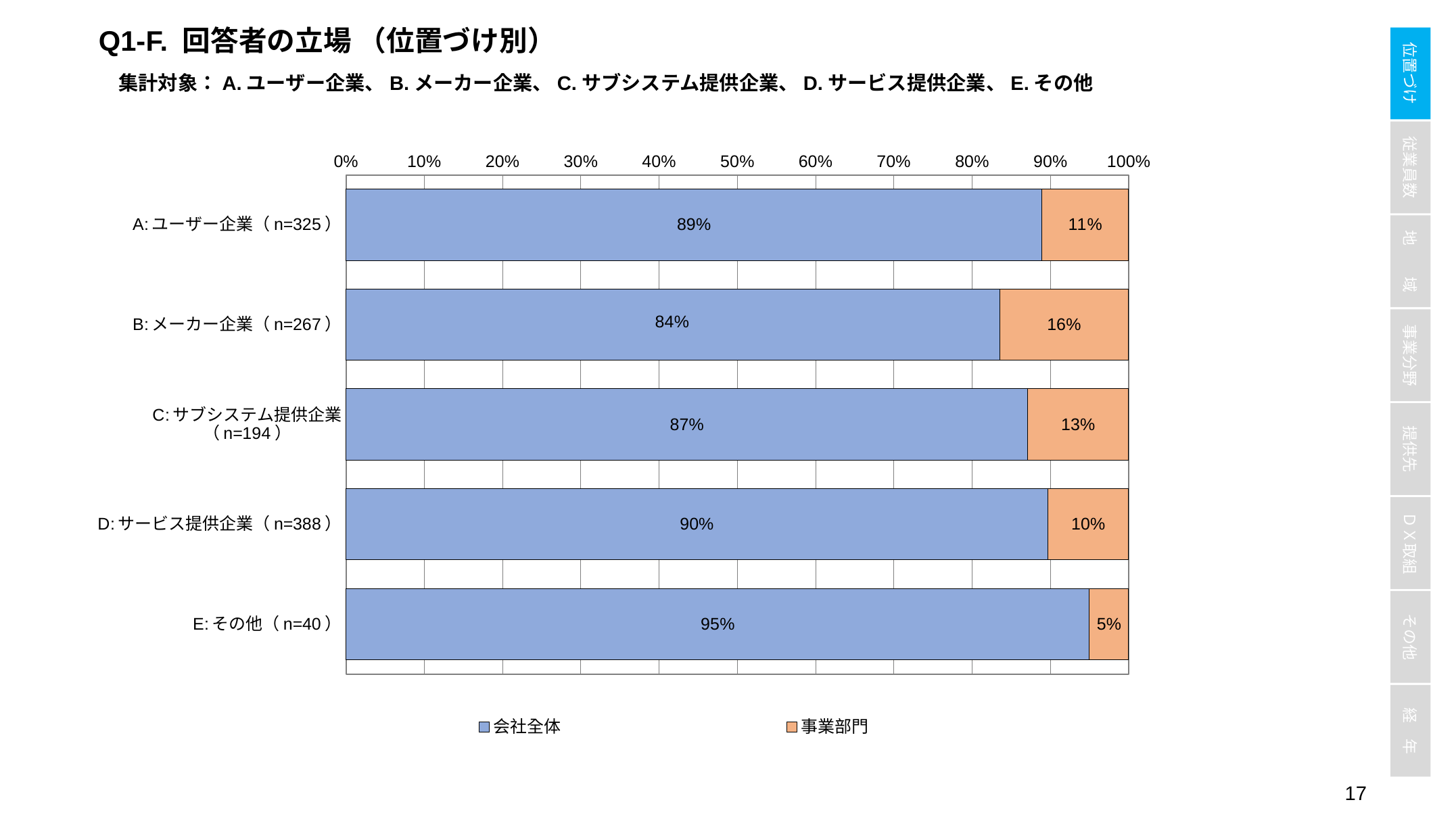

Q1-F. 回答者の立場 （位置づけ別）
集計対象：A.ユーザー企業、B.メーカー企業、C.サブシステム提供企業、D.サービス提供企業、E.その他

### Chart

| Category | 会社全体 | 事業部門 |
|---|---|---|
| A:ユーザー企業（n=325） | 0.8892307692307693 | 0.11076923076923077 |
| B:メーカー企業（n=267） | 0.8352059925093633 | 0.1647940074906367 |
| C:サブシステム提供企業（n=194） | 0.8711340206185567 | 0.12886597938144329 |
| D:サービス提供企業（n=388） | 0.8969072164948454 | 0.10309278350515463 |
| E:その他（n=40） | 0.95 | 0.05 |
17